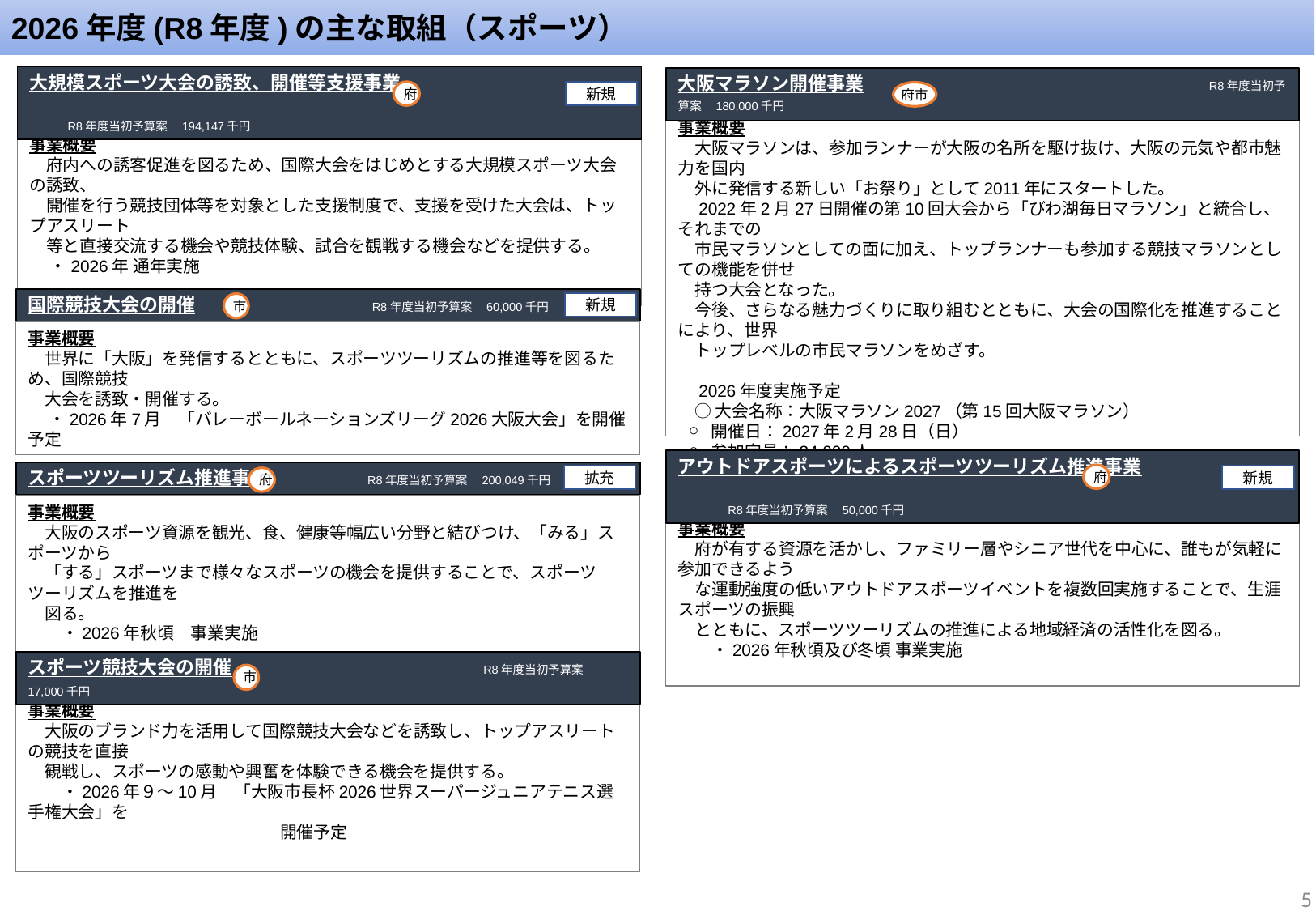

2026年度(R8年度)の主な取組（スポーツ）
大規模スポーツ大会の誘致、開催等支援事業
　　　　　　　　　　　　　　　　　　　　　　　　　　　　　　　　　　　　　　　　　　　　　　　　　　　　　　　R8年度当初予算案　194,147千円
新規
事業概要
　府内への誘客促進を図るため、国際大会をはじめとする大規模スポーツ大会の誘致、
　開催を行う競技団体等を対象とした支援制度で、支援を受けた大会は、トップアスリート
　等と直接交流する機会や競技体験、試合を観戦する機会などを提供する。
　 ・2026年 通年実施

大阪マラソン開催事業　　　　　　　　 　　　　　　　　　　　　　　R8年度当初予算案　180,000千円
府市

事業概要
　大阪マラソンは、参加ランナーが大阪の名所を駆け抜け、大阪の元気や都市魅力を国内
　外に発信する新しい「お祭り」として2011年にスタートした。
　2022年2月27日開催の第10回大会から「びわ湖毎日マラソン」と統合し、それまでの
　市民マラソンとしての面に加え、トップランナーも参加する競技マラソンとしての機能を併せ
　持つ大会となった。
　今後、さらなる魅力づくりに取り組むとともに、大会の国際化を推進することにより、世界
　トップレベルの市民マラソンをめざす。

　2026年度実施予定
　○ 大会名称：大阪マラソン2027（第15回大阪マラソン）
開催日：2027年2月28日（日）
参加定員：34,000人
コース：府庁前～造幣局～中之島周辺～御堂筋～京セラドーム大阪～
　　　　　　　　大阪ビジネスパーク～大阪城公園
府
国際競技大会の開催                  　　　     　R8年度当初予算案　60,000千円

新規
事業概要
　世界に「大阪」を発信するとともに、スポーツツーリズムの推進等を図るため、国際競技
　大会を誘致・開催する。
　 ・2026年7月　「バレーボールネーションズリーグ2026大阪大会」を開催予定
市
スポーツツーリズム推進事業                      R8年度当初予算案　200,049千円
拡充
事業概要
　大阪のスポーツ資源を観光、食、健康等幅広い分野と結びつけ、「みる」スポーツから
　「する」スポーツまで様々なスポーツの機会を提供することで、スポーツツーリズムを推進を
　図る。
　　・2026年秋頃　事業実施

アウトドアスポーツによるスポーツツーリズム推進事業
　　　　　　　　　　　　　　　　　　　　　　　　　　　　　　　　　　　　　　　　　　　　　　　　　　　　　　　　R8年度当初予算案　50,000千円
新規
事業概要
　府が有する資源を活かし、ファミリー層やシニア世代を中心に、誰もが気軽に参加できるよう
　な運動強度の低いアウトドアスポーツイベントを複数回実施することで、生涯スポーツの振興
　とともに、スポーツツーリズムの推進による地域経済の活性化を図る。
　　・2026年秋頃及び冬頃 事業実施

府
府
スポーツ競技大会の開催                      　 　　　　　　　R8年度当初予算案　17,000千円

事業概要
　大阪のブランド力を活用して国際競技大会などを誘致し、トップアスリートの競技を直接
　観戦し、スポーツの感動や興奮を体験できる機会を提供する。
　　・2026年９～10月　「大阪市長杯2026世界スーパージュニアテニス選手権大会」を
　　　　　　　　　　　　　　　開催予定

市
5